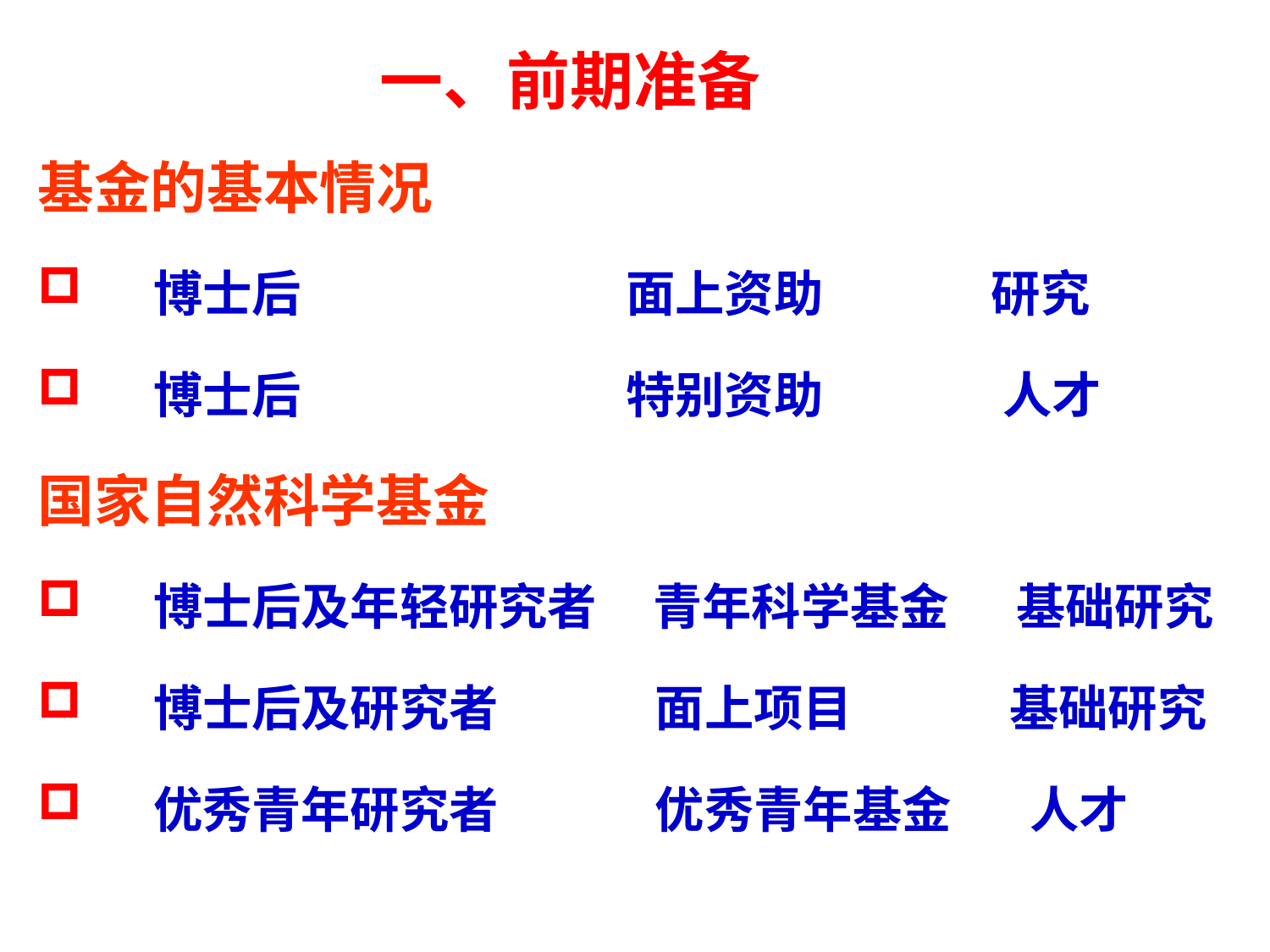

# 一、前期准备
基金的基本情况
     博士后                             面上资助               研究
     博士后                             特别资助                人才
国家自然科学基金
     博士后及年轻研究者     青年科学基金      基础研究
     博士后及研究者              面上项目              基础研究
     优秀青年研究者              优秀青年基金       人才